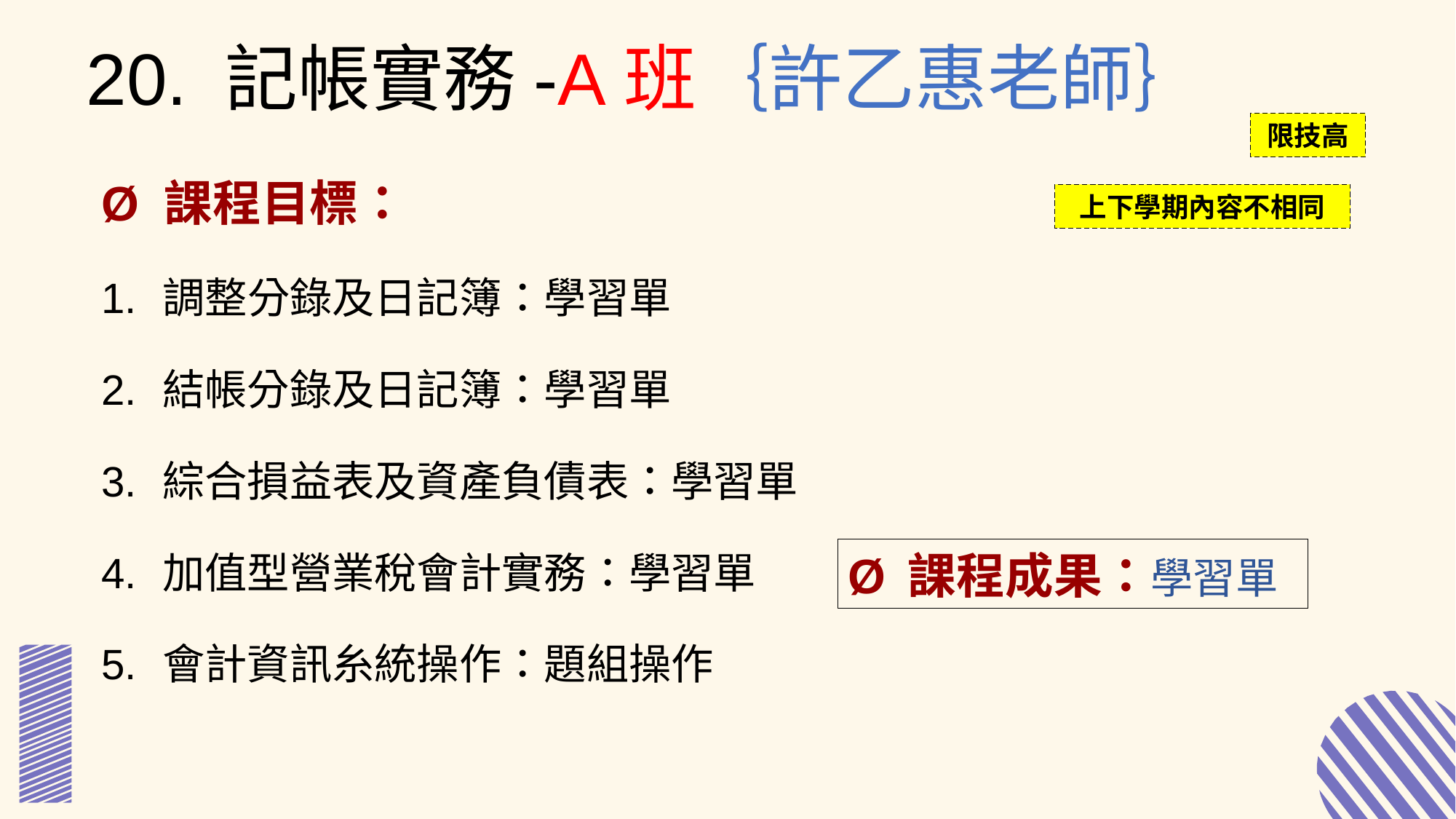

20. 記帳實務-A班｛許乙惠老師｝
限技高
Ø 課程目標：
調整分錄及日記簿：學習單
結帳分錄及日記簿：學習單
綜合損益表及資產負債表：學習單
加值型營業稅會計實務：學習單
會計資訊糸統操作：題組操作

上下學期內容不相同
Ø  課程成果：學習單